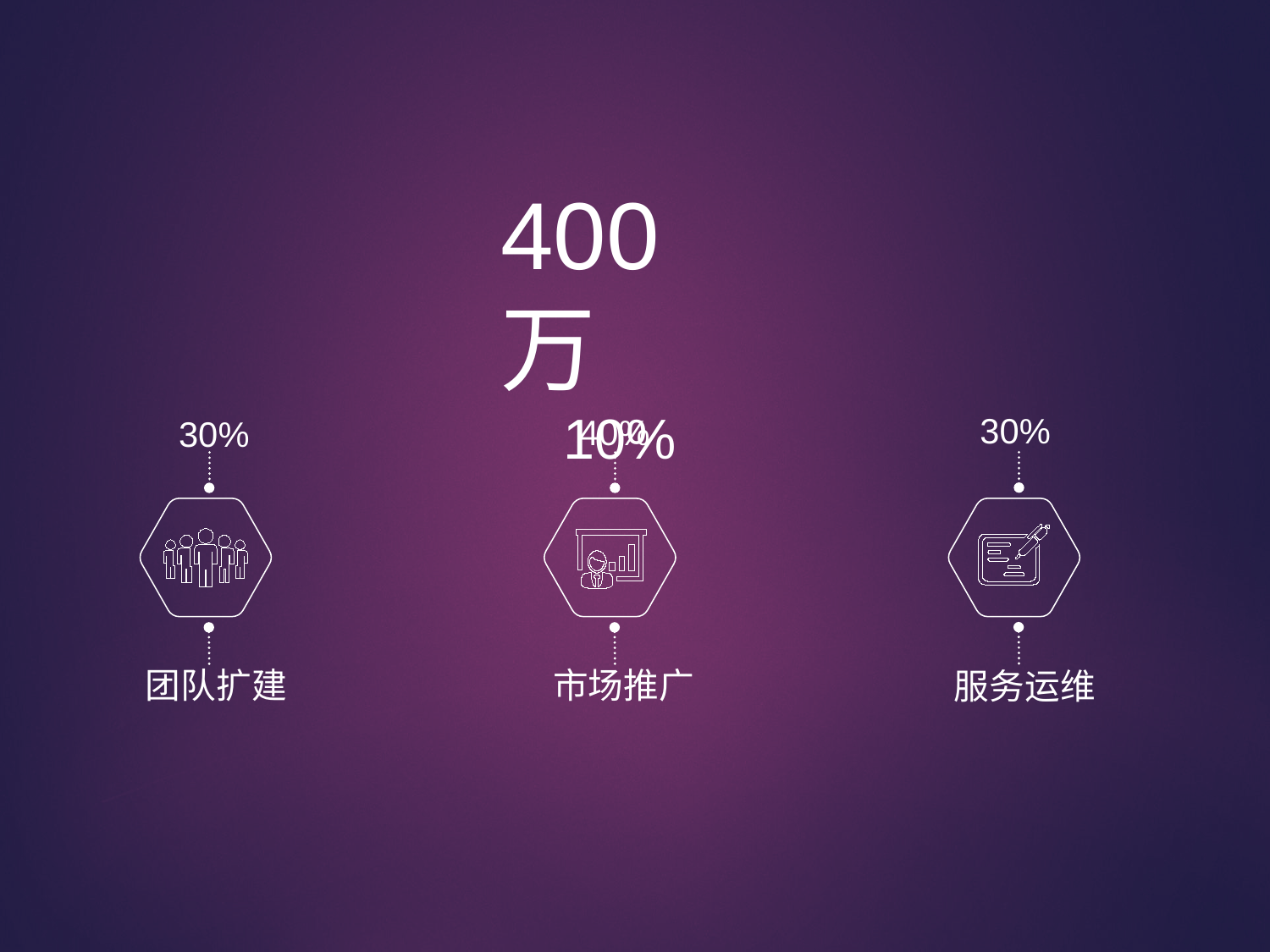

400万
    10%
30%
40%
30%

团队扩建
市场推广
服务运维